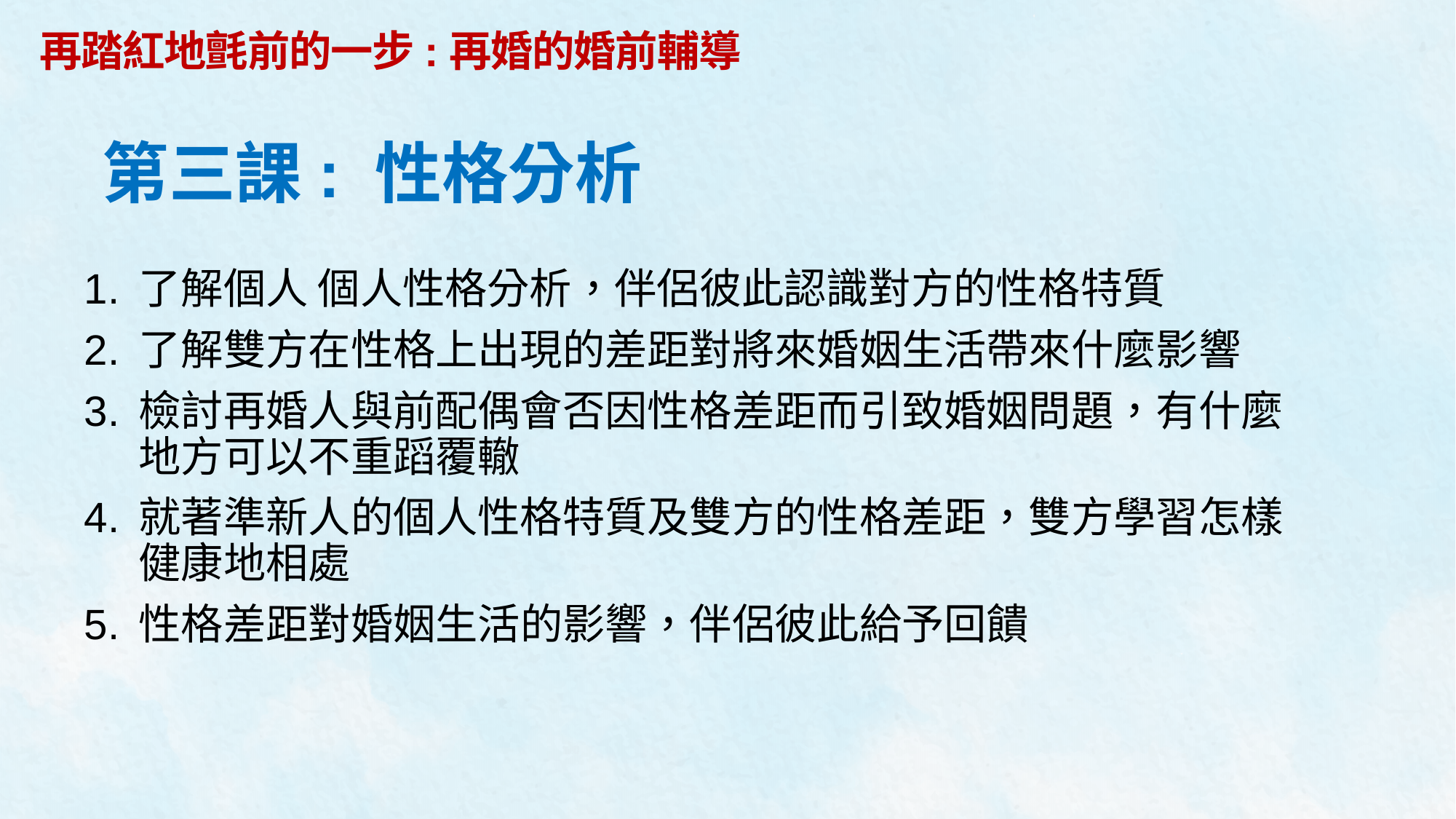

再踏紅地氈前的一步:再婚的婚前輔導
# 第三課: 性格分析
了解個人 個人性格分析，伴侶彼此認識對方的性格特質
了解雙方在性格上出現的差距對將來婚姻生活帶來什麼影響
檢討再婚人與前配偶會否因性格差距而引致婚姻問題，有什麼地方可以不重蹈覆轍
就著準新人的個人性格特質及雙方的性格差距，雙方學習怎樣健康地相處
性格差距對婚姻生活的影響，伴侶彼此給予回饋